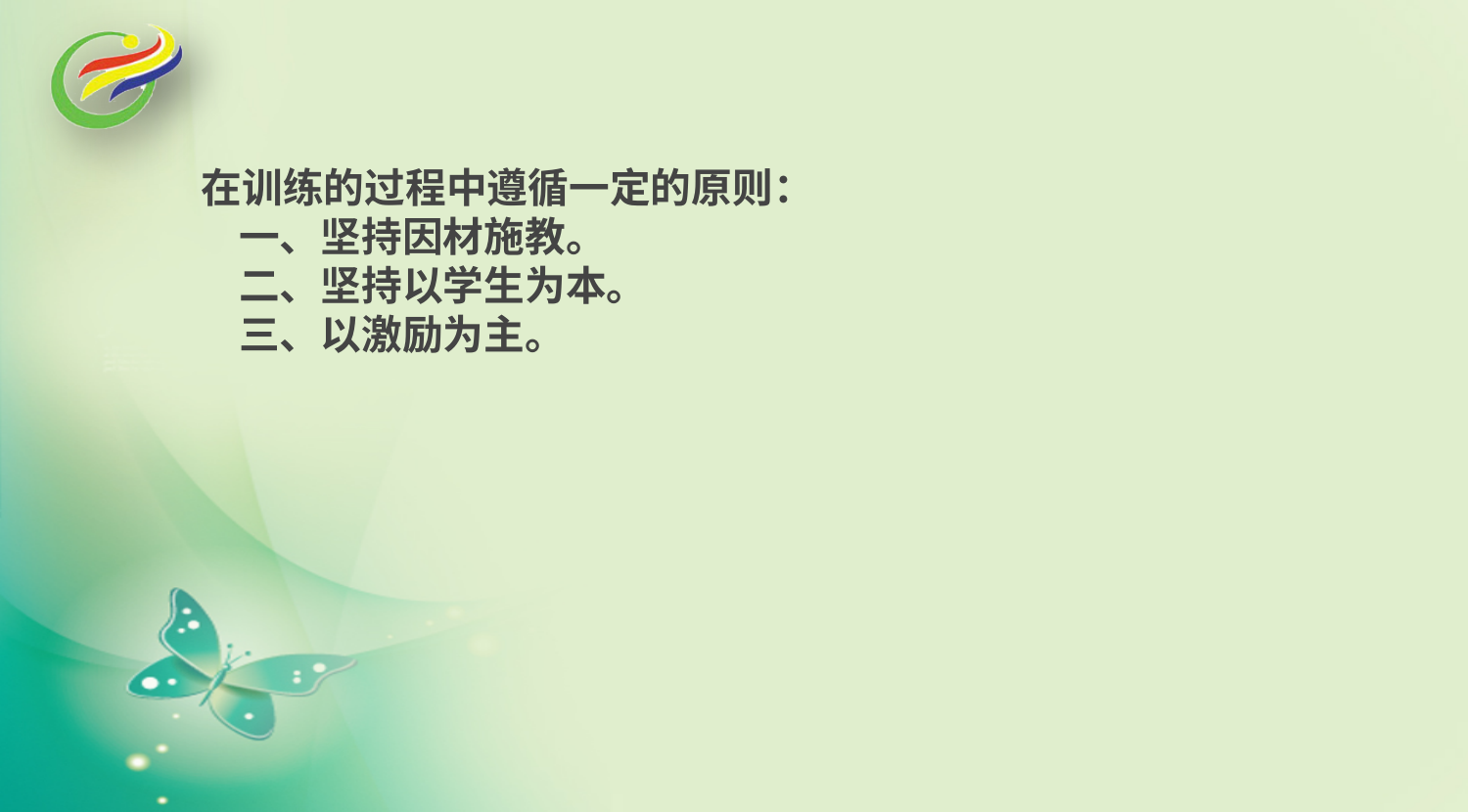

在训练的过程中遵循一定的原则：
   一、坚持因材施教。
   二、坚持以学生为本。
   三、以激励为主。